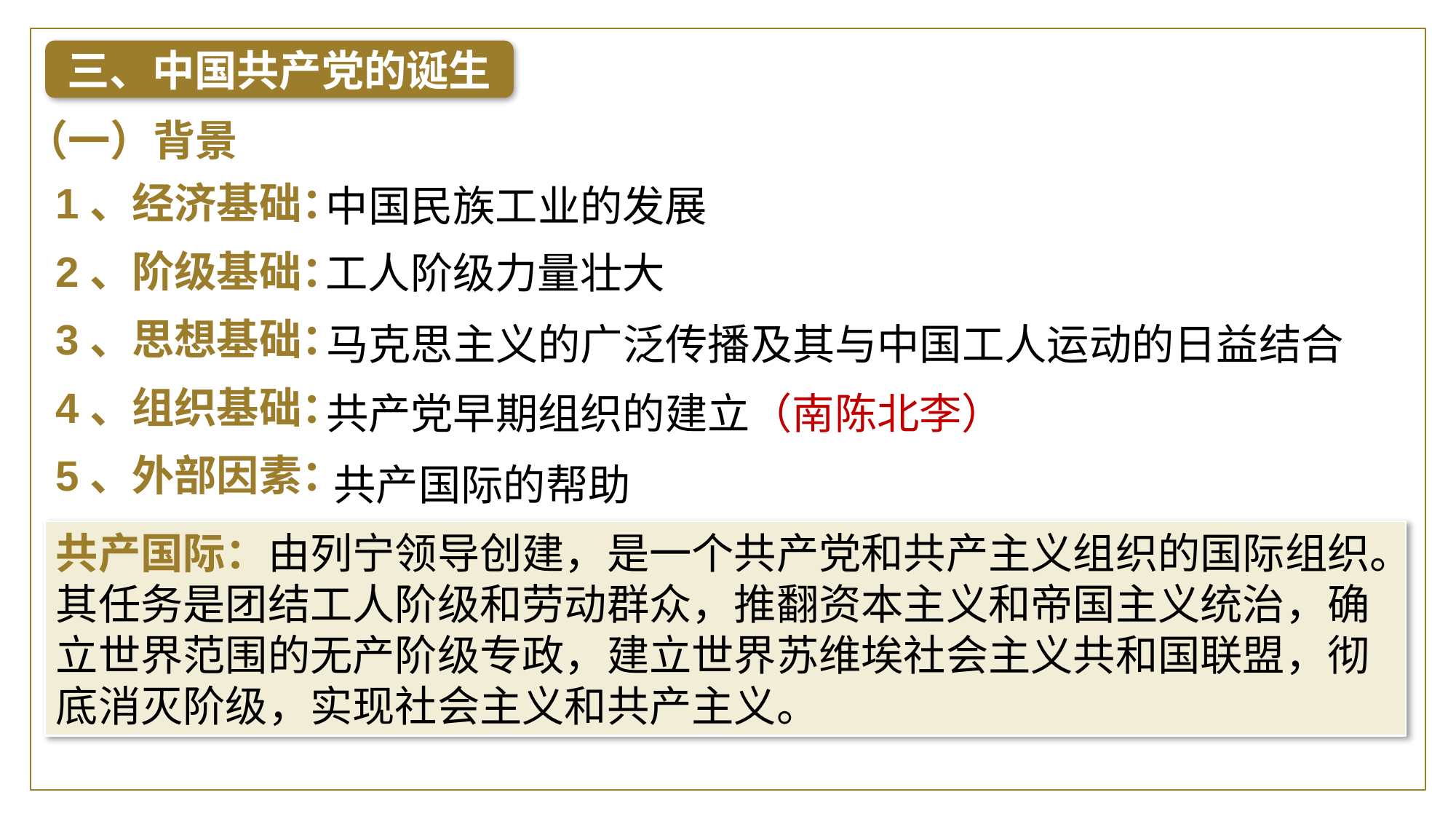

三、中国共产党的诞生
（一）背景
1、经济基础：
中国民族工业的发展
2、阶级基础：
工人阶级力量壮大
3、思想基础：
马克思主义的广泛传播及其与中国工人运动的日益结合
4、组织基础：
共产党早期组织的建立（南陈北李）
5、外部因素：
共产国际的帮助
共产国际：由列宁领导创建，是一个共产党和共产主义组织的国际组织。其任务是团结工人阶级和劳动群众，推翻资本主义和帝国主义统治，确立世界范围的无产阶级专政，建立世界苏维埃社会主义共和国联盟，彻底消灭阶级，实现社会主义和共产主义。